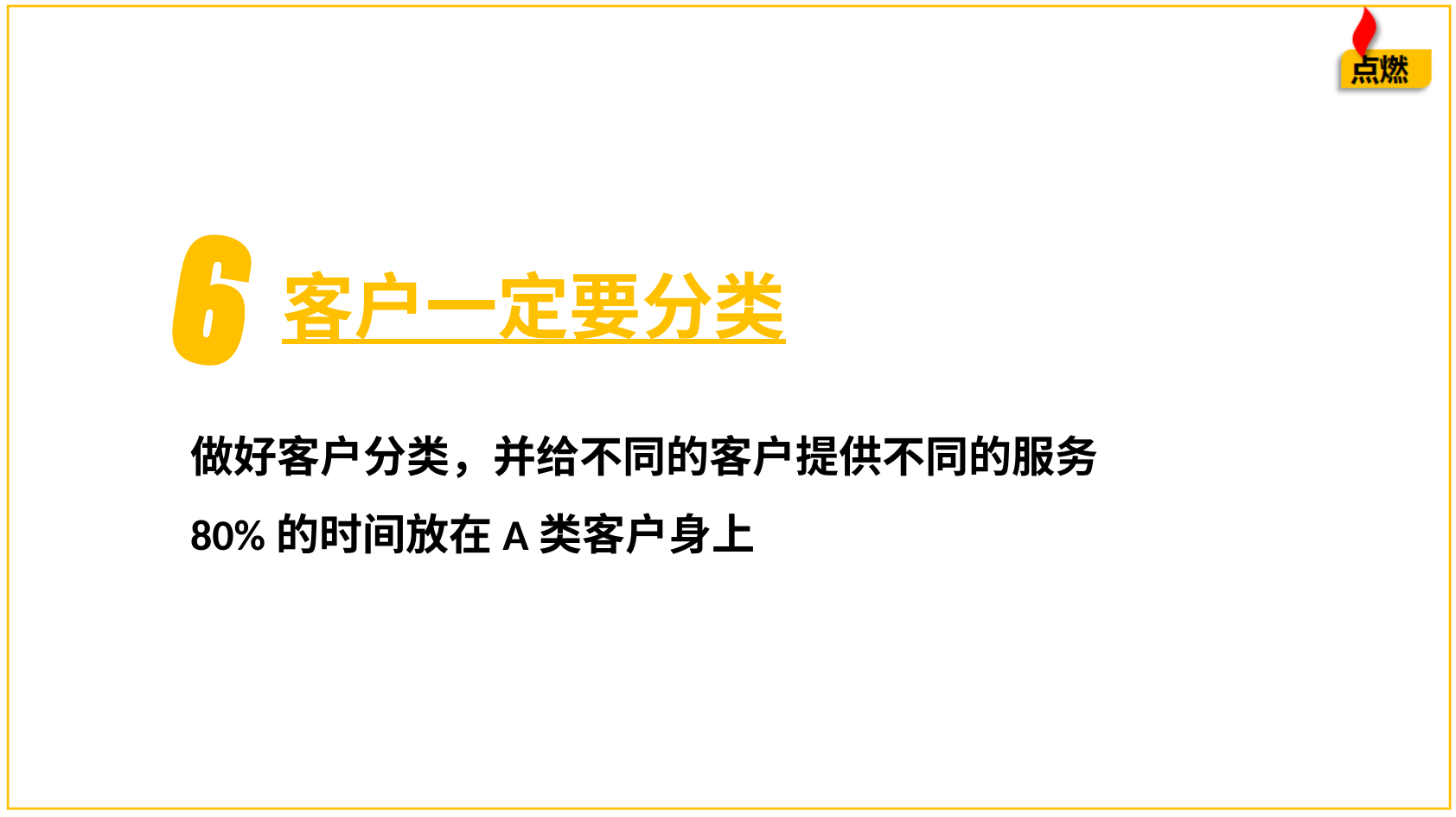

6
客户一定要分类
做好客户分类，并给不同的客户提供不同的服务
80%的时间放在A类客户身上